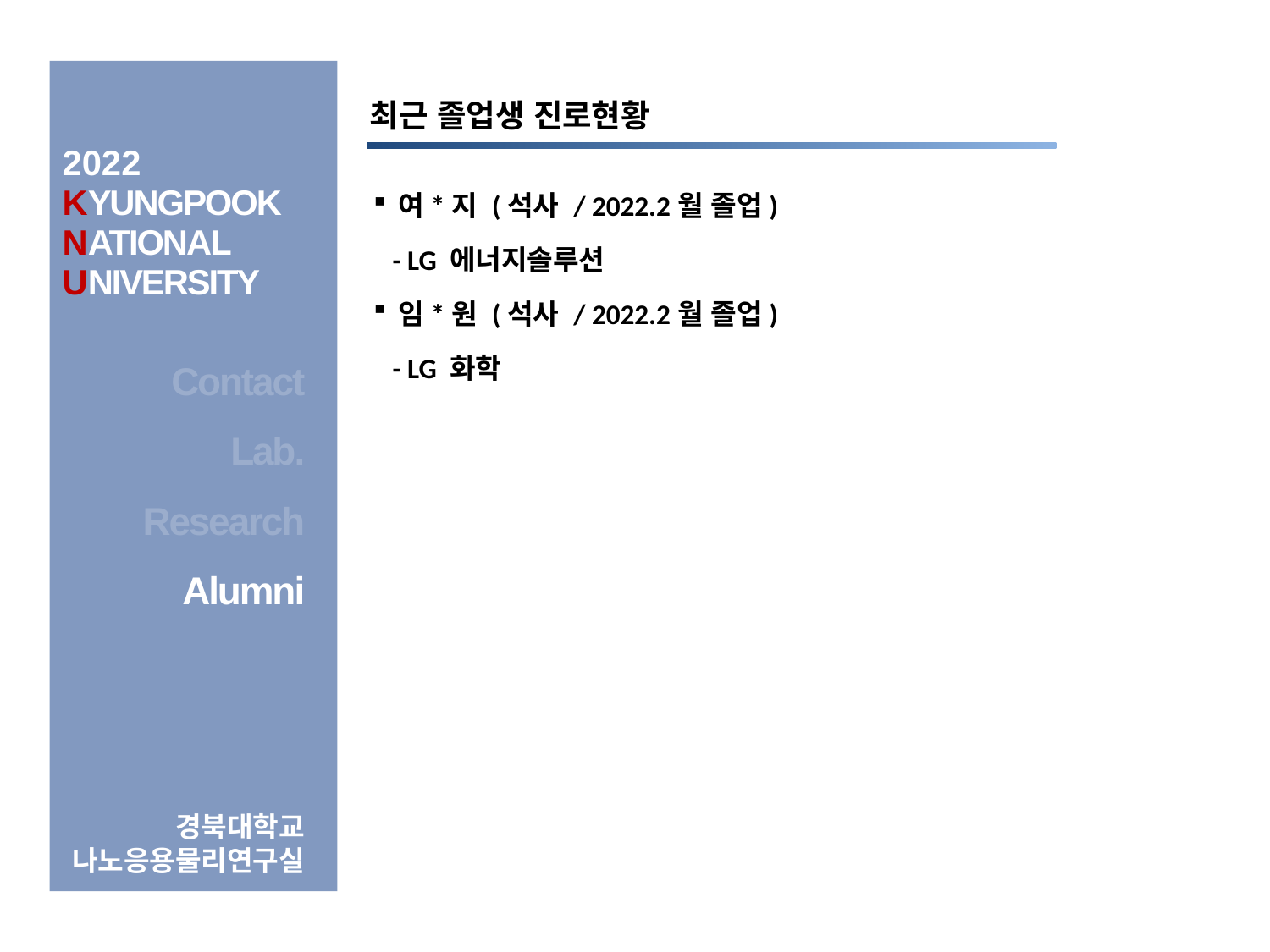

최근 졸업생 진로현황
2022
KYUNGPOOK
NATIONAL
UNIVERSITY

여*지 (석사 / 2022.2월 졸업)
   - LG 에너지솔루션
임*원 (석사 / 2022.2월 졸업)
   - LG 화학
Contact
Lab.
Research
Alumni
경북대학교
나노응용물리연구실